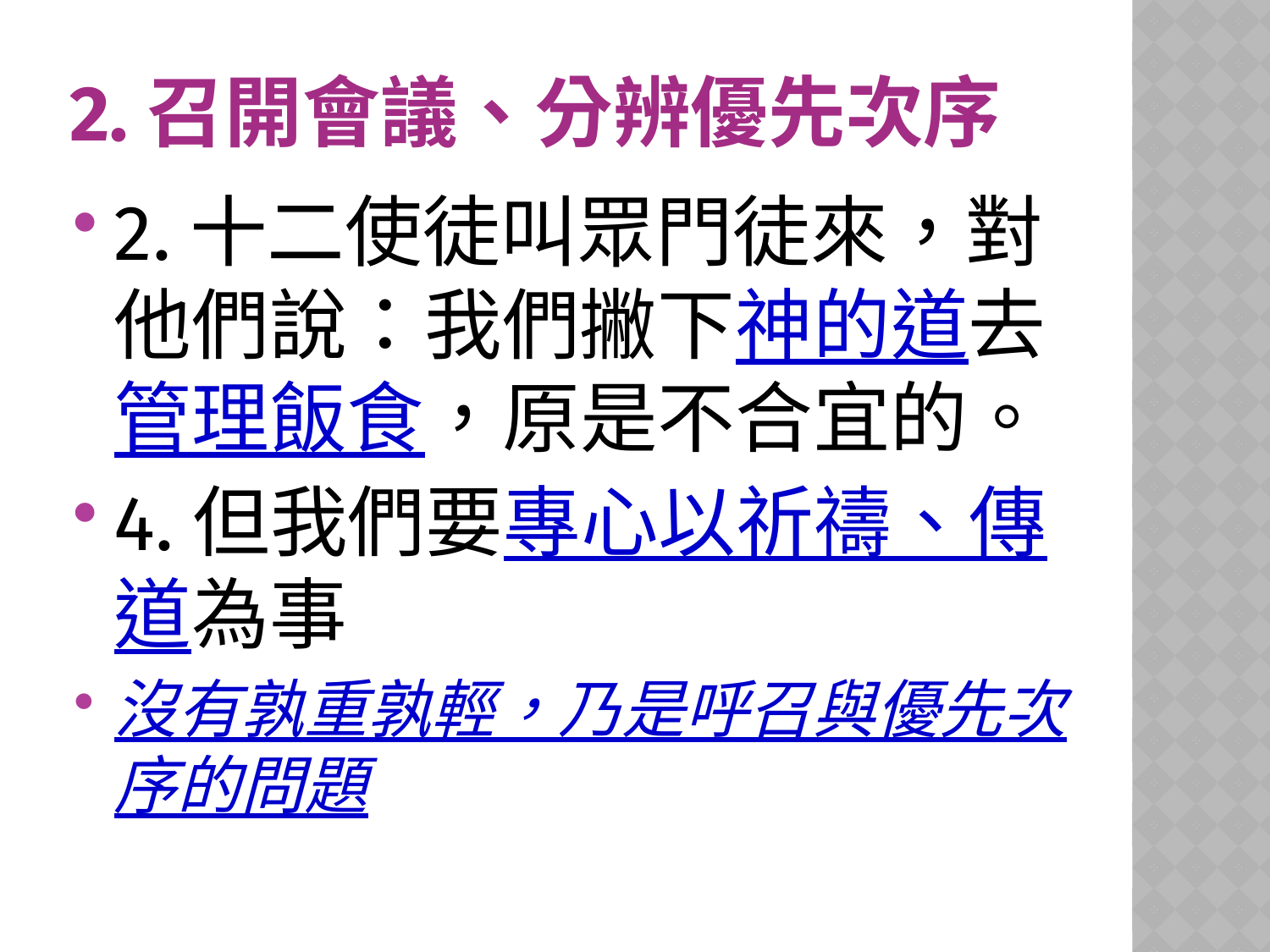

# 2.召開會議、分辨優先次序
2.十二使徒叫眾門徒來，對他們說：我們撇下神的道去管理飯食，原是不合宜的。
4.但我們要專心以祈禱、傳道為事
沒有孰重孰輕，乃是呼召與優先次序的問題